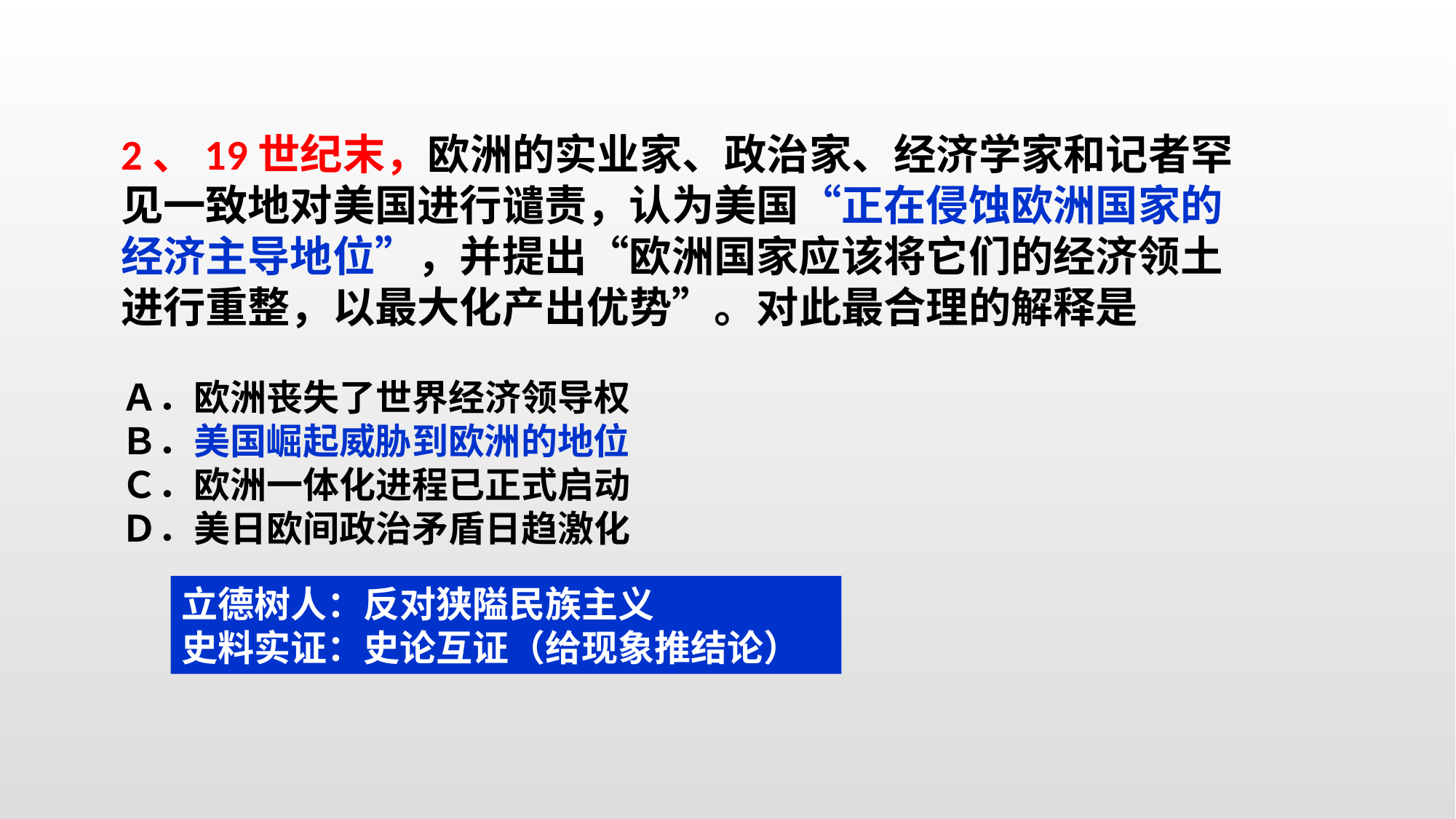

2、19世纪末，欧洲的实业家、政治家、经济学家和记者罕见一致地对美国进行谴责，认为美国“正在侵蚀欧洲国家的经济主导地位”，并提出“欧洲国家应该将它们的经济领土进行重整，以最大化产出优势”。对此最合理的解释是

Ａ．欧洲丧失了世界经济领导权
Ｂ．美国崛起威胁到欧洲的地位
Ｃ．欧洲一体化进程已正式启动
Ｄ．美日欧间政治矛盾日趋激化
立德树人：反对狭隘民族主义
史料实证：史论互证（给现象推结论）